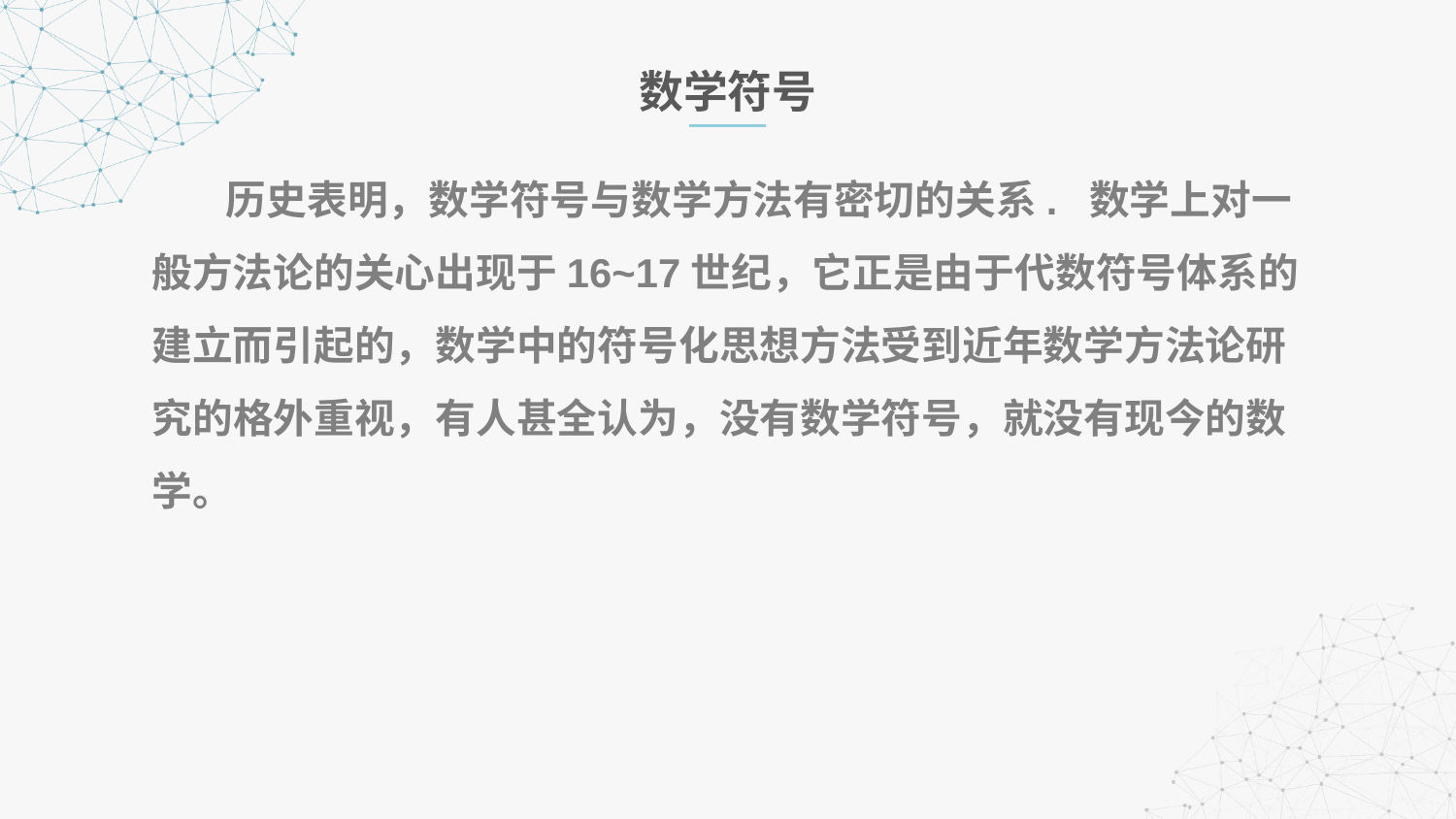

数学符号
       历史表明，数学符号与数学方法有密切的关系.  数学上对一般方法论的关心出现于16~17世纪，它正是由于代数符号体系的建立而引起的，数学中的符号化思想方法受到近年数学方法论研究的格外重视，有人甚全认为，没有数学符号，就没有现今的数学。